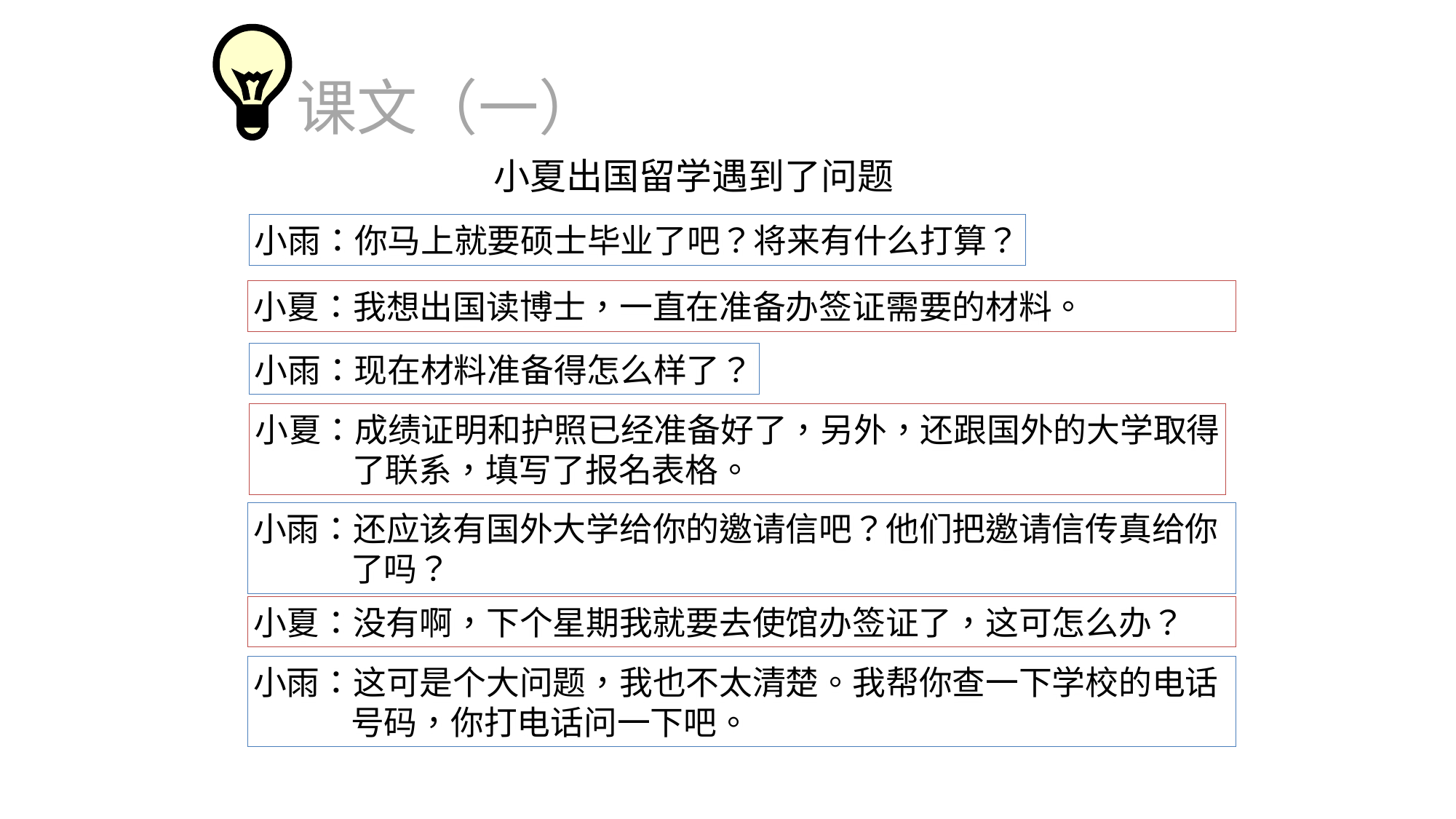

课文（一）
小夏出国留学遇到了问题
小雨：你马上就要硕士毕业了吧？将来有什么打算？
小夏：我想出国读博士，一直在准备办签证需要的材料。
小雨：现在材料准备得怎么样了？
小夏：成绩证明和护照已经准备好了，另外，还跟国外的大学取得
            了联系，填写了报名表格。
小雨：还应该有国外大学给你的邀请信吧？他们把邀请信传真给你
            了吗？
小夏：没有啊，下个星期我就要去使馆办签证了，这可怎么办？
小雨：这可是个大问题，我也不太清楚。我帮你查一下学校的电话
            号码，你打电话问一下吧。